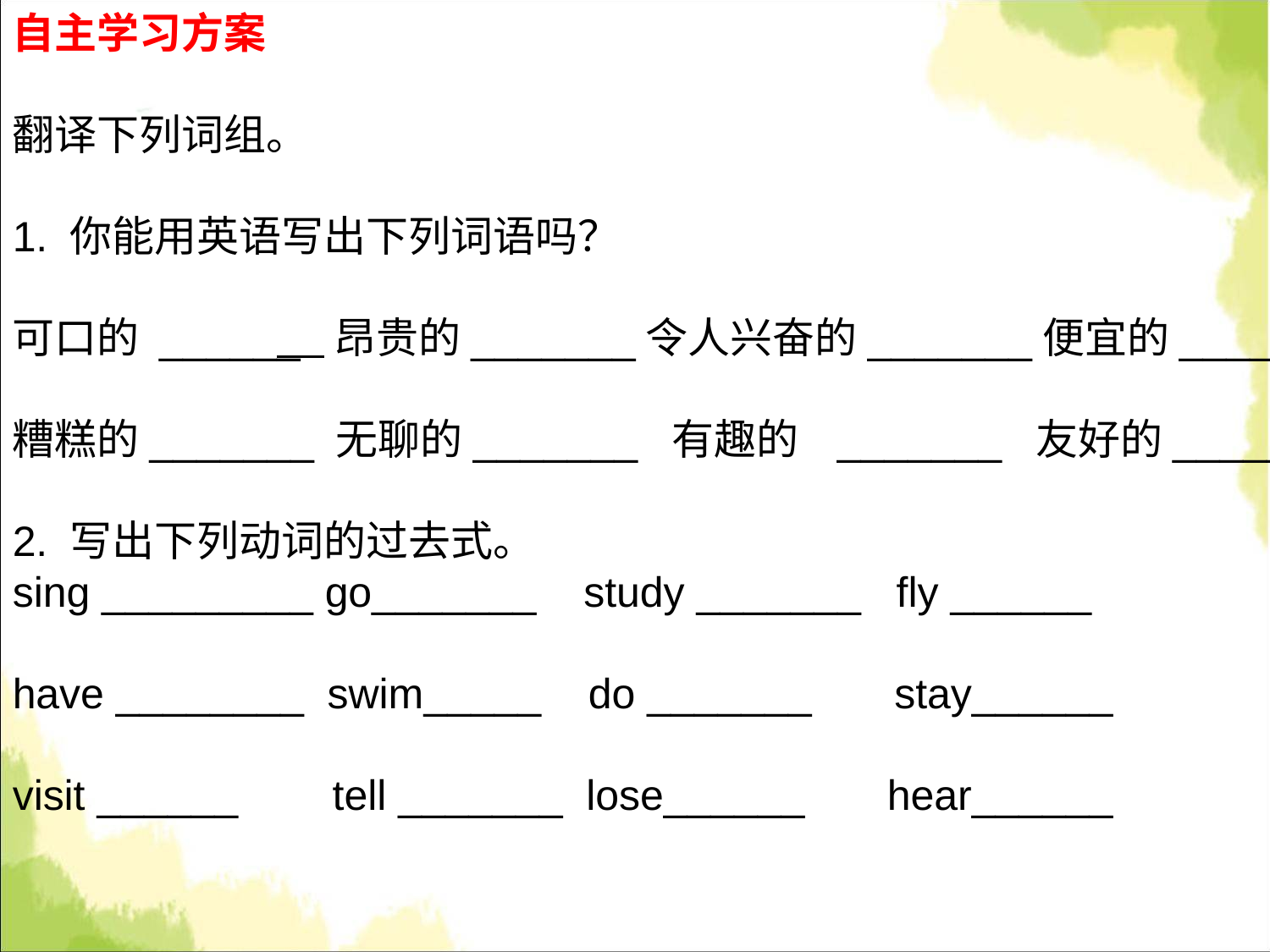

自主学习方案

翻译下列词组。

1. 你能用英语写出下列词语吗？

可口的 ______  昂贵的_______令人兴奋的_______便宜的______

糟糕的_______ 无聊的_______  有趣的   _______  友好的______

2. 写出下列动词的过去式。
sing _________ go_______    study _______   fly ______

have ________  swim_____    do _______       stay______

visit ______        tell _______  lose______       hear______